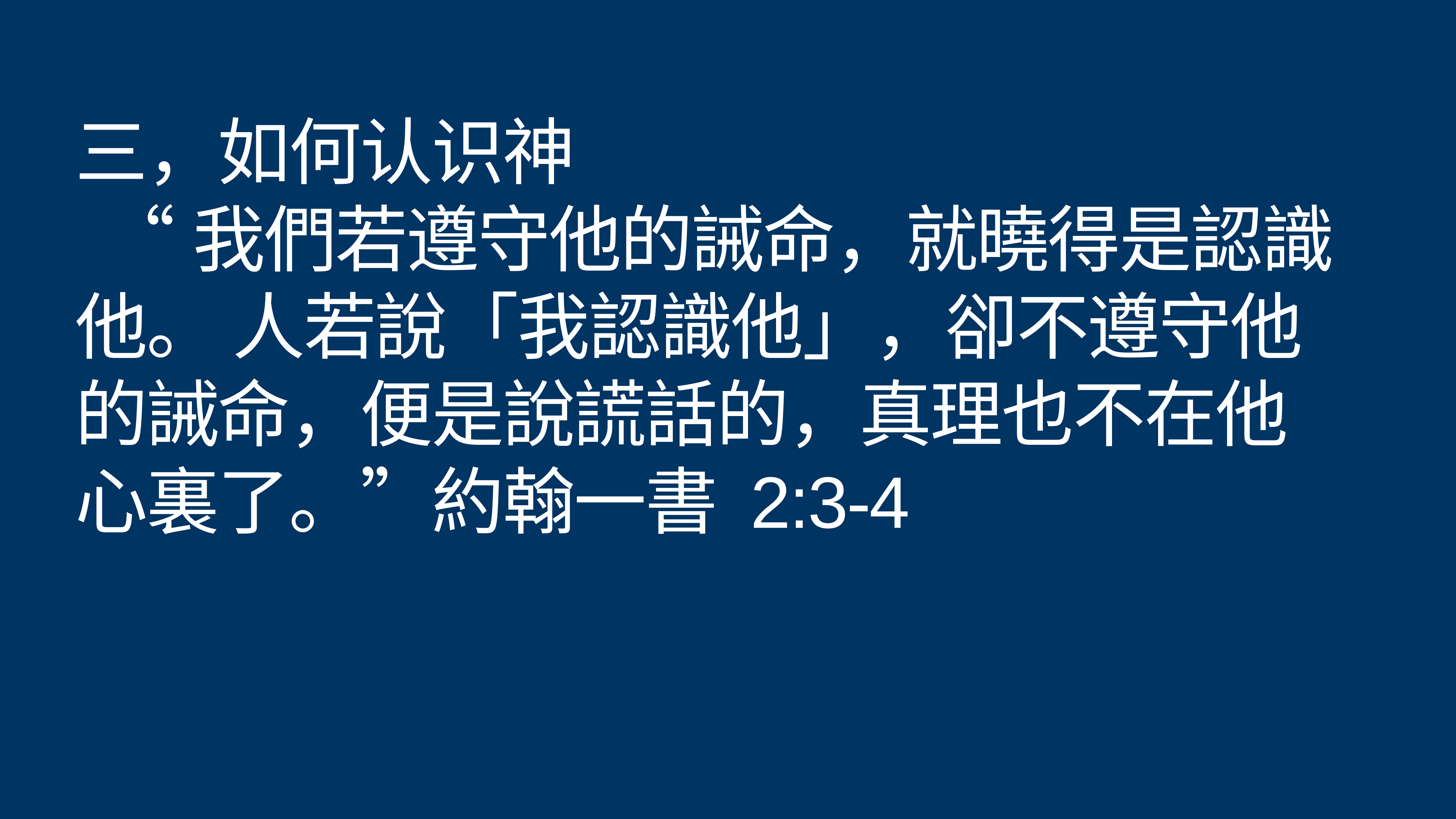

# 三，如何认识神
“我們若遵守他的誡命，就曉得是認識他。 人若說「我認識他」，卻不遵守他的誡命，便是說謊話的，真理也不在他心裏了。”約翰一書 2:3-4